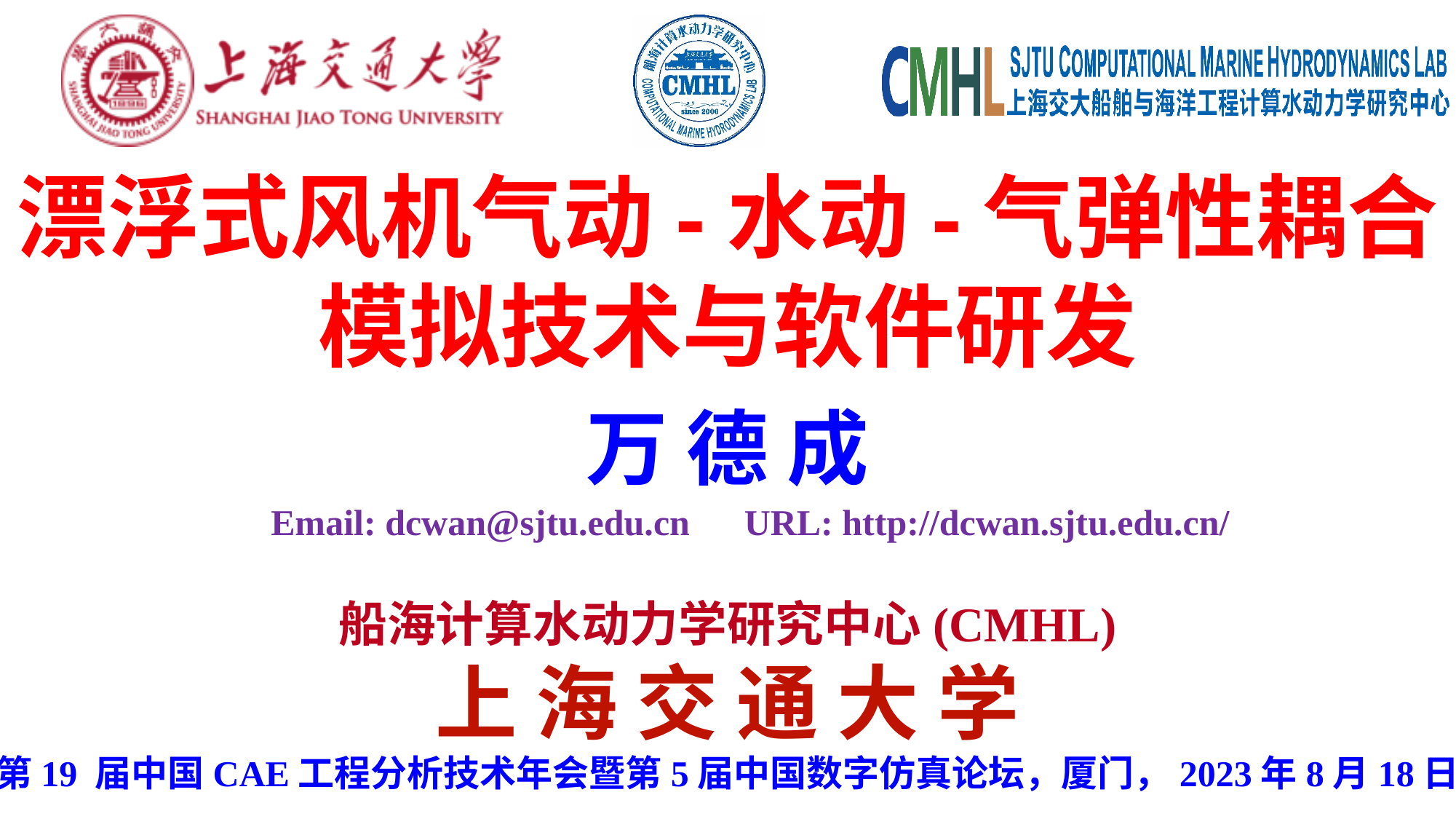

漂浮式风机气动-水动-气弹性耦合
模拟技术与软件研发
万 德 成
     Email: dcwan@sjtu.edu.cn      URL: http://dcwan.sjtu.edu.cn/

船海计算水动力学研究中心(CMHL)
上 海 交 通 大 学
第19 届中国CAE工程分析技术年会暨第5届中国数字仿真论坛，厦门，2023年8月18日